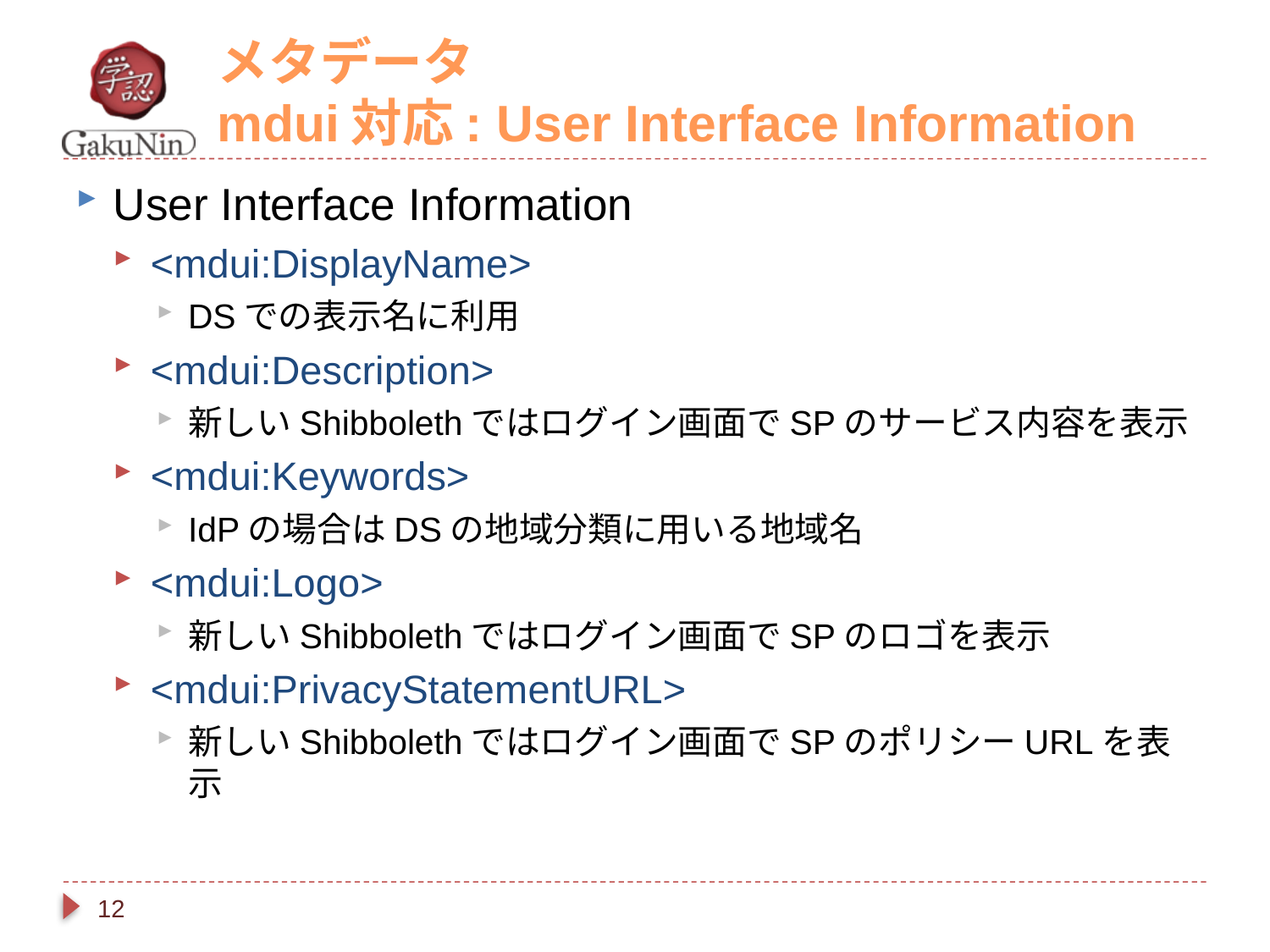

# メタデータ mdui対応: User Interface Information
User Interface Information
<mdui:DisplayName>
DSでの表示名に利用
<mdui:Description>
新しいShibbolethではログイン画面でSPのサービス内容を表示
<mdui:Keywords>
IdPの場合はDSの地域分類に用いる地域名
<mdui:Logo>
新しいShibbolethではログイン画面でSPのロゴを表示
<mdui:PrivacyStatementURL>
新しいShibbolethではログイン画面でSPのポリシーURLを表示
12